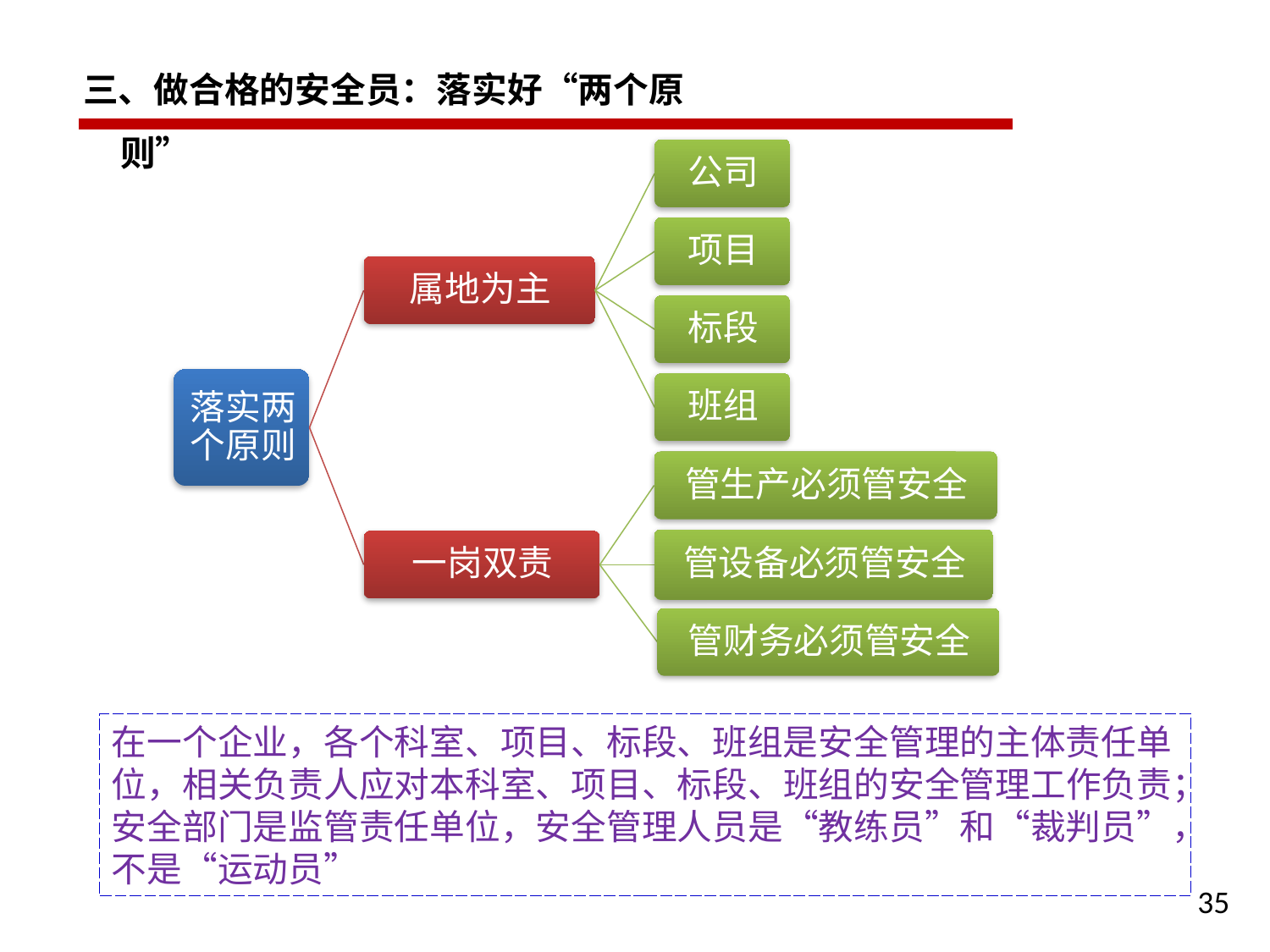

三、做合格的安全员：落实好“两个原则”
落实两个原则

属地为主

公司

项目

标段

班组

一岗双责

管生产必须管安全

管设备必须管安全

管财务必须管安全

在一个企业，各个科室、项目、标段、班组是安全管理的主体责任单位，相关负责人应对本科室、项目、标段、班组的安全管理工作负责；安全部门是监管责任单位，安全管理人员是“教练员”和“裁判员”，不是“运动员”